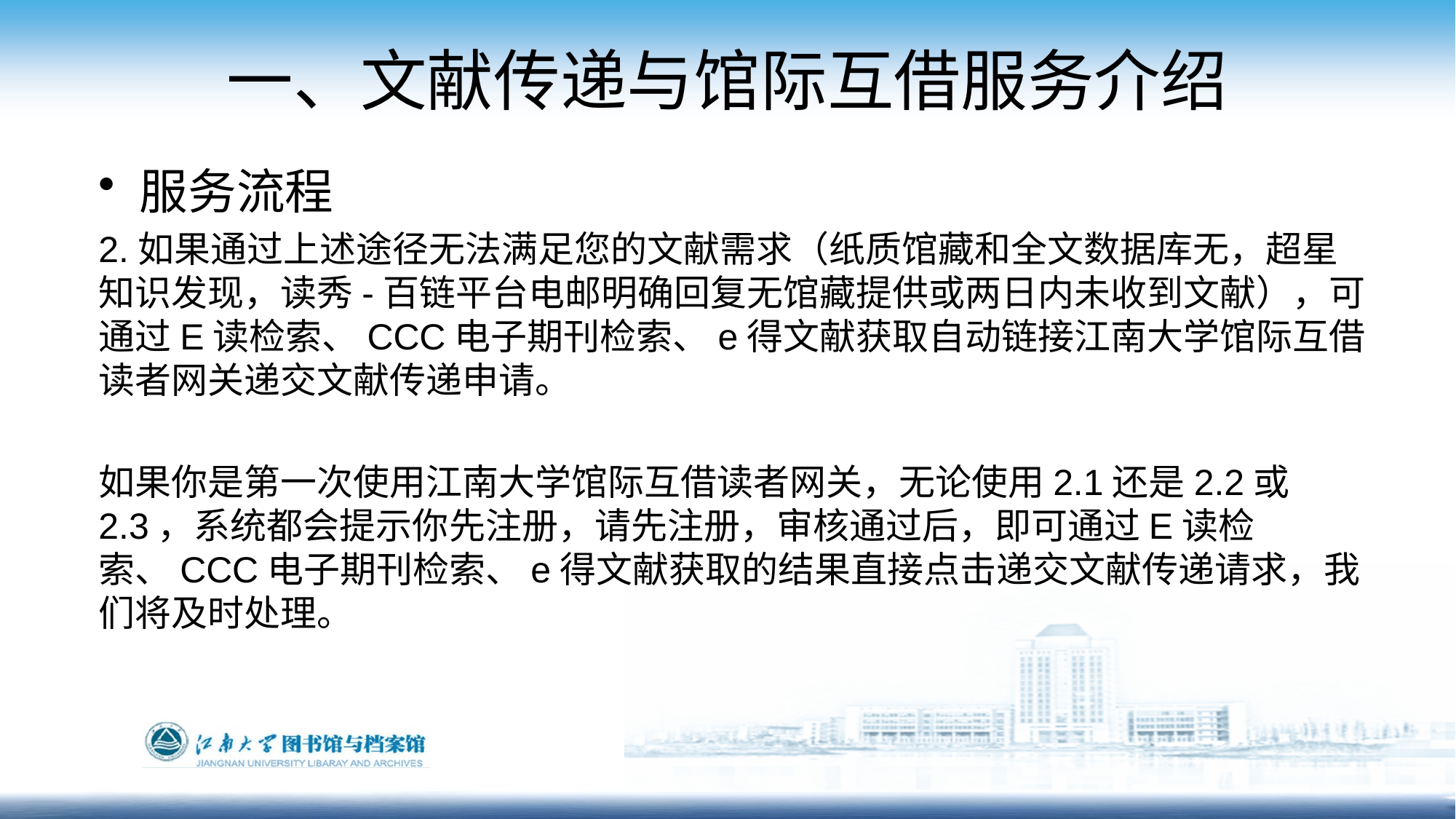

# 一、文献传递与馆际互借服务介绍
服务流程
2.如果通过上述途径无法满足您的文献需求（纸质馆藏和全文数据库无，超星知识发现，读秀-百链平台电邮明确回复无馆藏提供或两日内未收到文献），可通过E读检索、CCC电子期刊检索、e得文献获取自动链接江南大学馆际互借读者网关递交文献传递申请。

如果你是第一次使用江南大学馆际互借读者网关，无论使用2.1还是2.2或2.3，系统都会提示你先注册，请先注册，审核通过后，即可通过E读检索、CCC电子期刊检索、e得文献获取的结果直接点击递交文献传递请求，我们将及时处理。